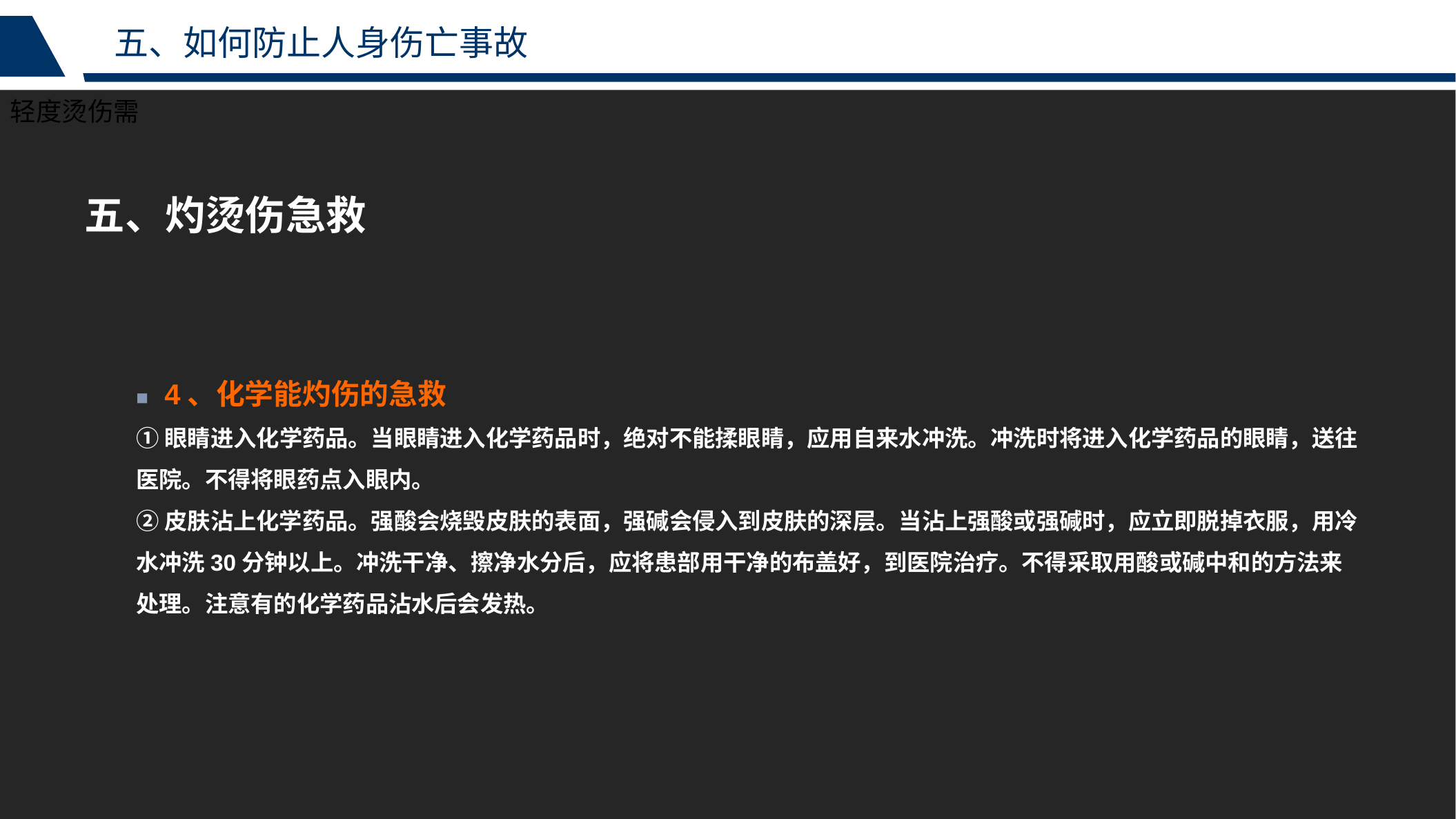

五、如何防止人身伤亡事故

轻度烫伤需
五、灼烫伤急救
■  4、化学能灼伤的急救
①眼睛进入化学药品。当眼睛进入化学药品时，绝对不能揉眼睛，应用自来水冲洗。冲洗时将进入化学药品的眼睛，送往医院。不得将眼药点入眼内。
②皮肤沾上化学药品。强酸会烧毁皮肤的表面，强碱会侵入到皮肤的深层。当沾上强酸或强碱时，应立即脱掉衣服，用冷水冲洗30分钟以上。冲洗干净、擦净水分后，应将患部用干净的布盖好，到医院治疗。不得采取用酸或碱中和的方法来处理。注意有的化学药品沾水后会发热。